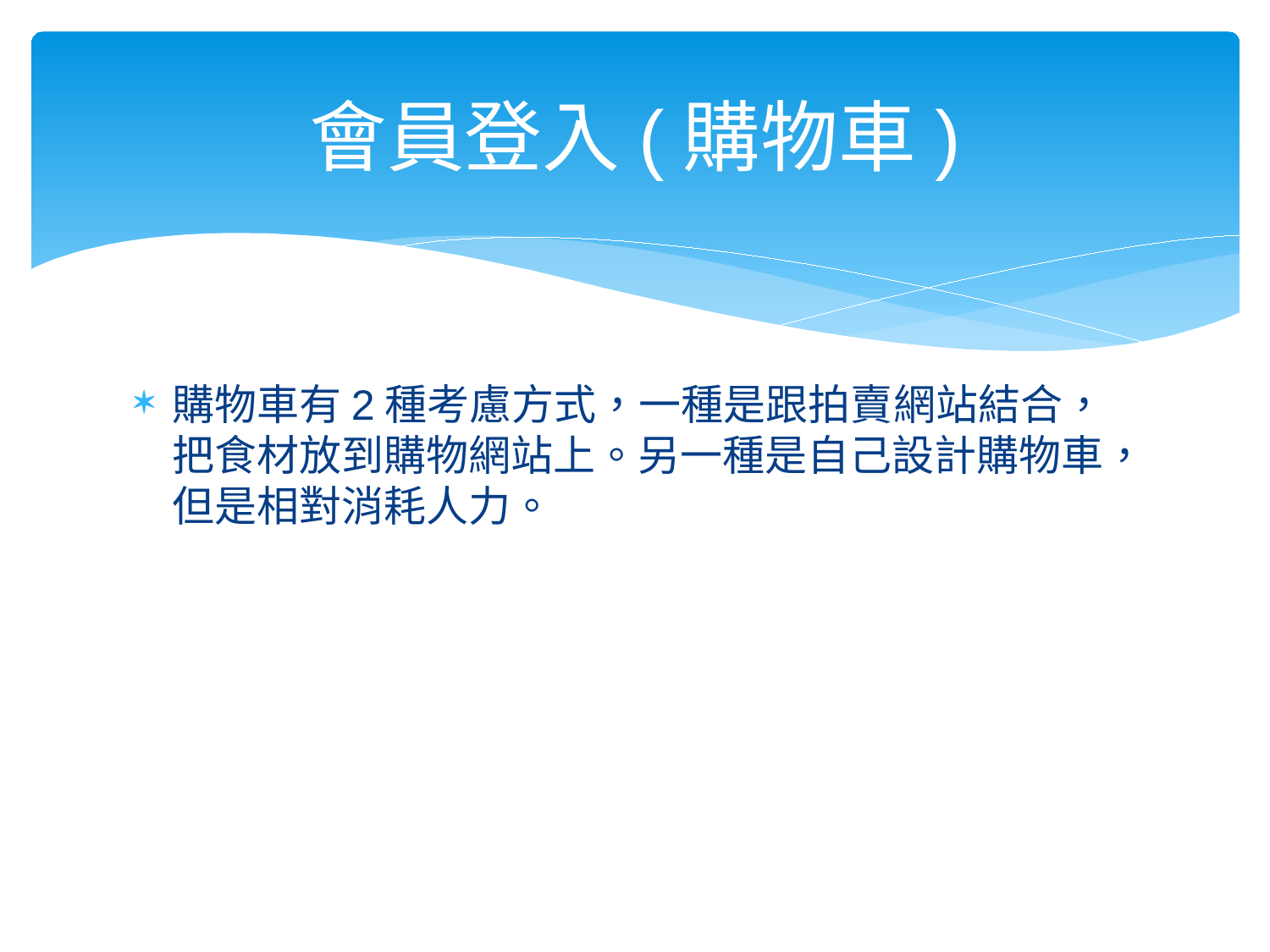

# 會員登入(購物車)
購物車有2種考慮方式，一種是跟拍賣網站結合，把食材放到購物網站上。另一種是自己設計購物車，但是相對消耗人力。